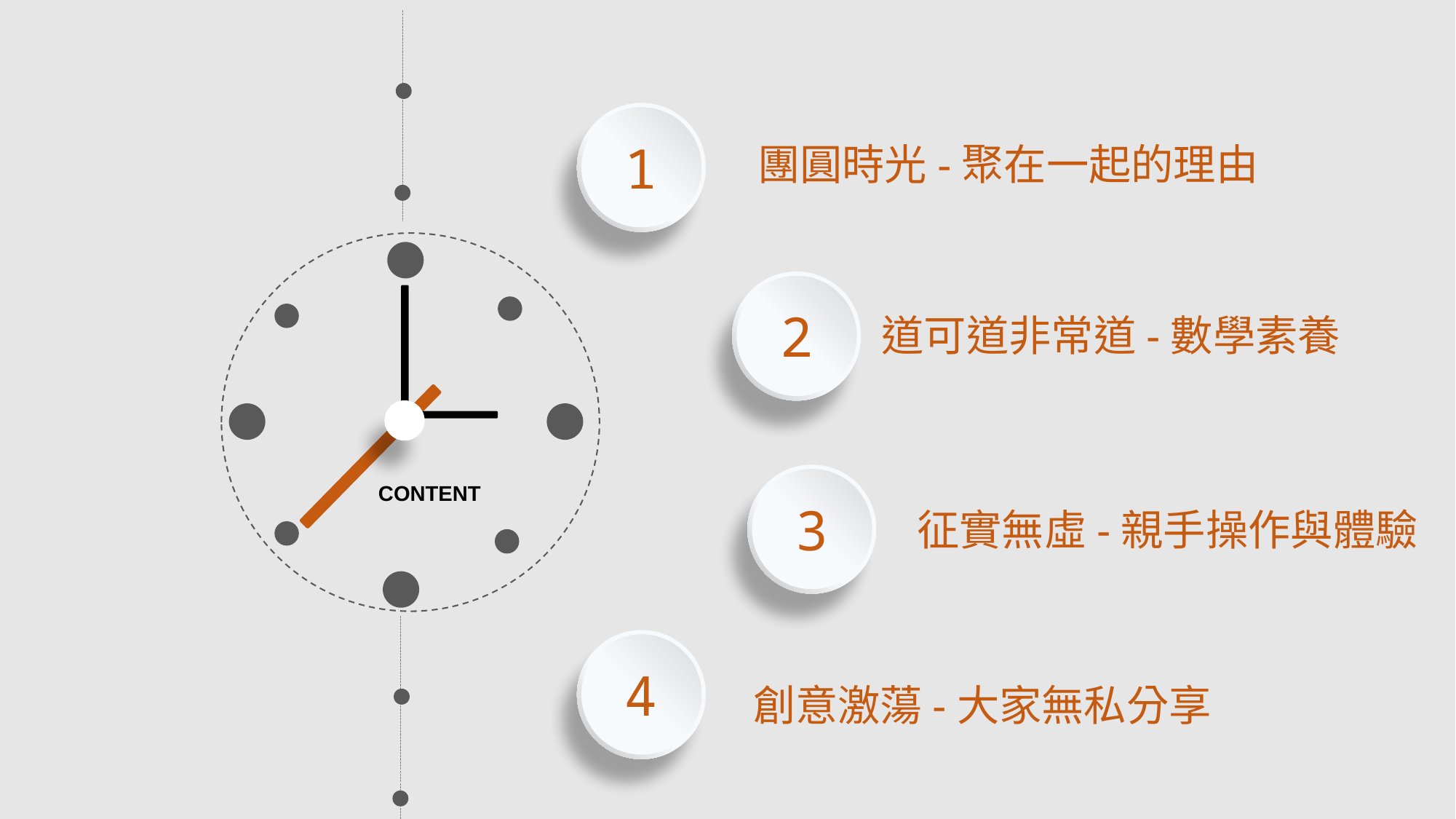

1
團圓時光-聚在一起的理由

2
道可道非常道-數學素養

3
CONTENT
征實無虛-親手操作與體驗

4
創意激蕩-大家無私分享